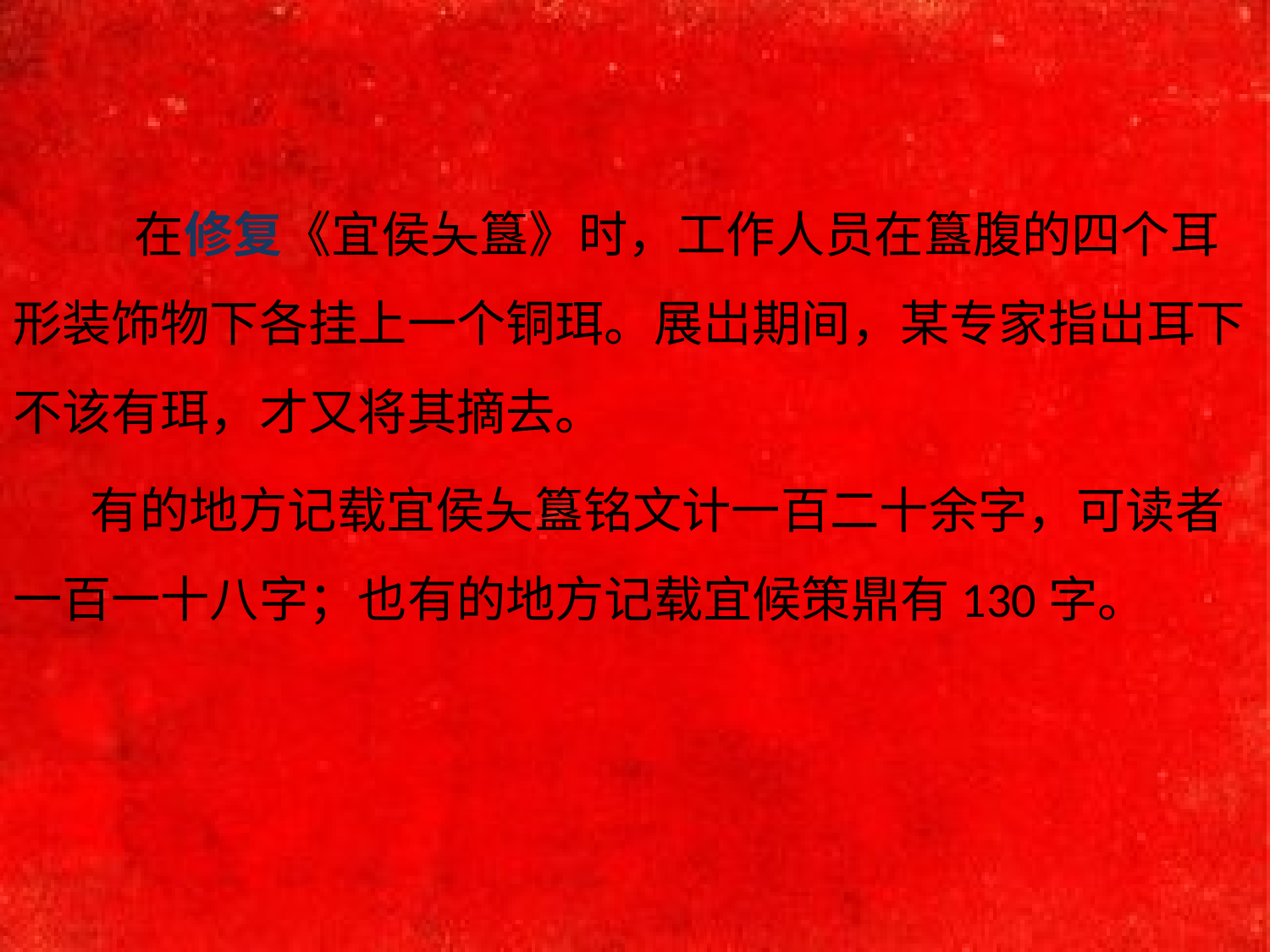

在修复《宜侯夨簋》时，工作人员在簋腹的四个耳形装饰物下各挂上一个铜珥。展岀期间，某专家指岀耳下不该有珥，才又将其摘去。
      有的地方记载宜侯夨簋铭文计一百二十余字，可读者一百一十八字；也有的地方记载宜候策鼎有130字。